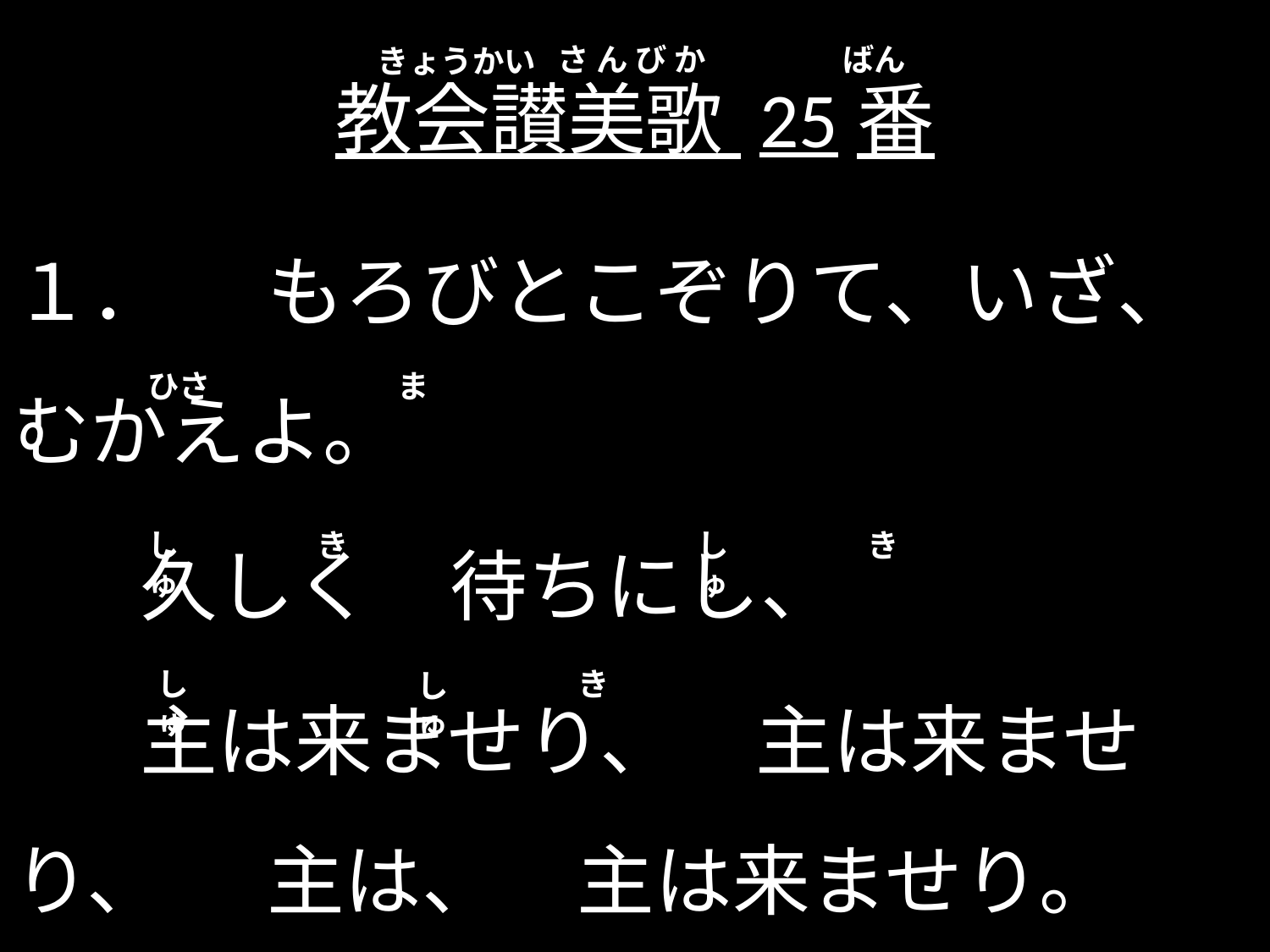

さ ん び か
ばん
きょうかい
# 教会讃美歌 25番
１．	もろびとこぞりて、いざ、むかえよ。
	久しく　待ちにし、
	主は来ませり、　主は来ませり、　	主は、　主は来ませり。
ひさ
ま
しゅ
き
しゅ
き
しゅ
き
しゅ